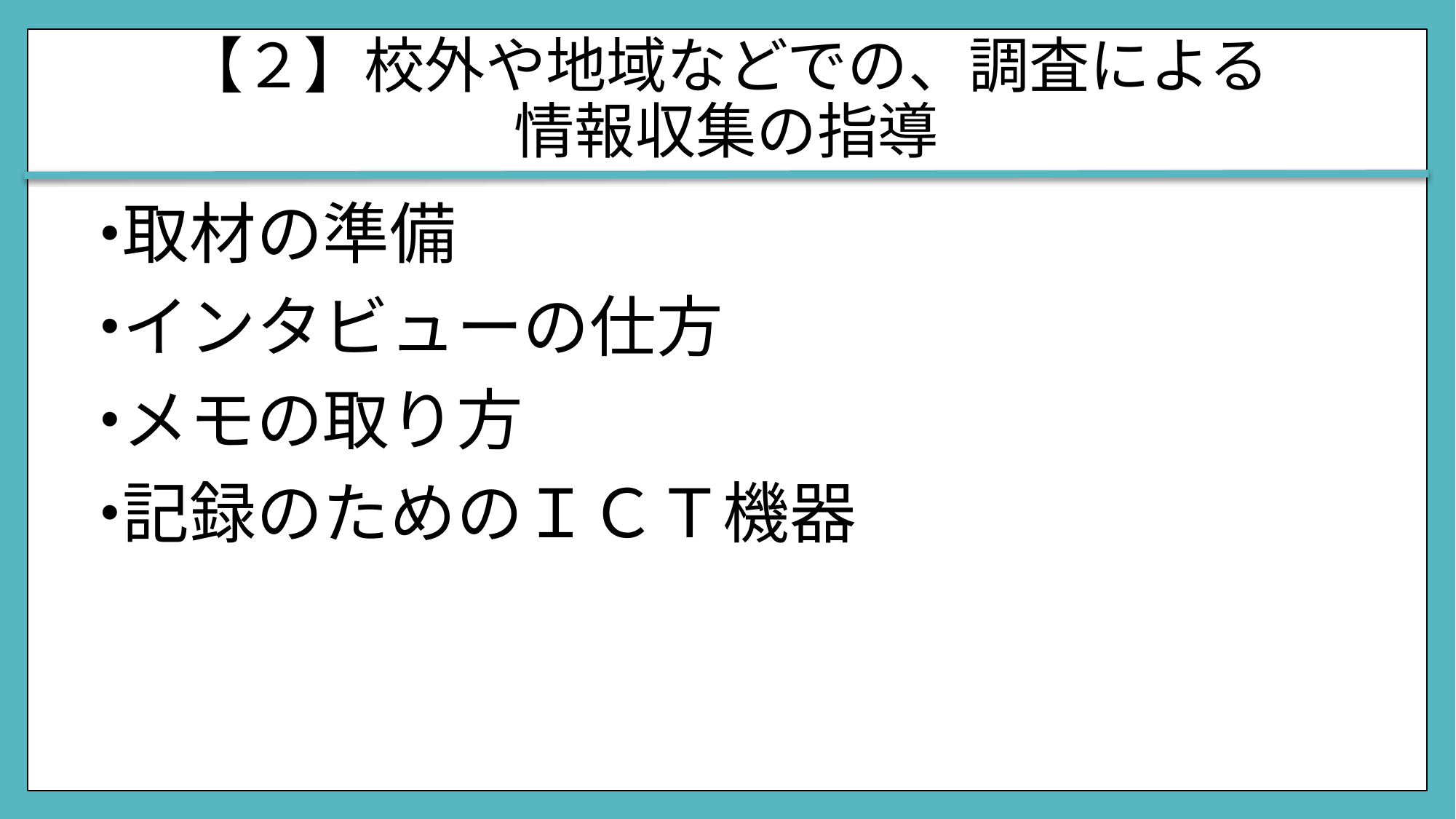

# 【２】校外や地域などでの、調査による 情報収集の指導
取材の準備
インタビューの仕方
メモの取り方
記録のためのＩＣＴ機器